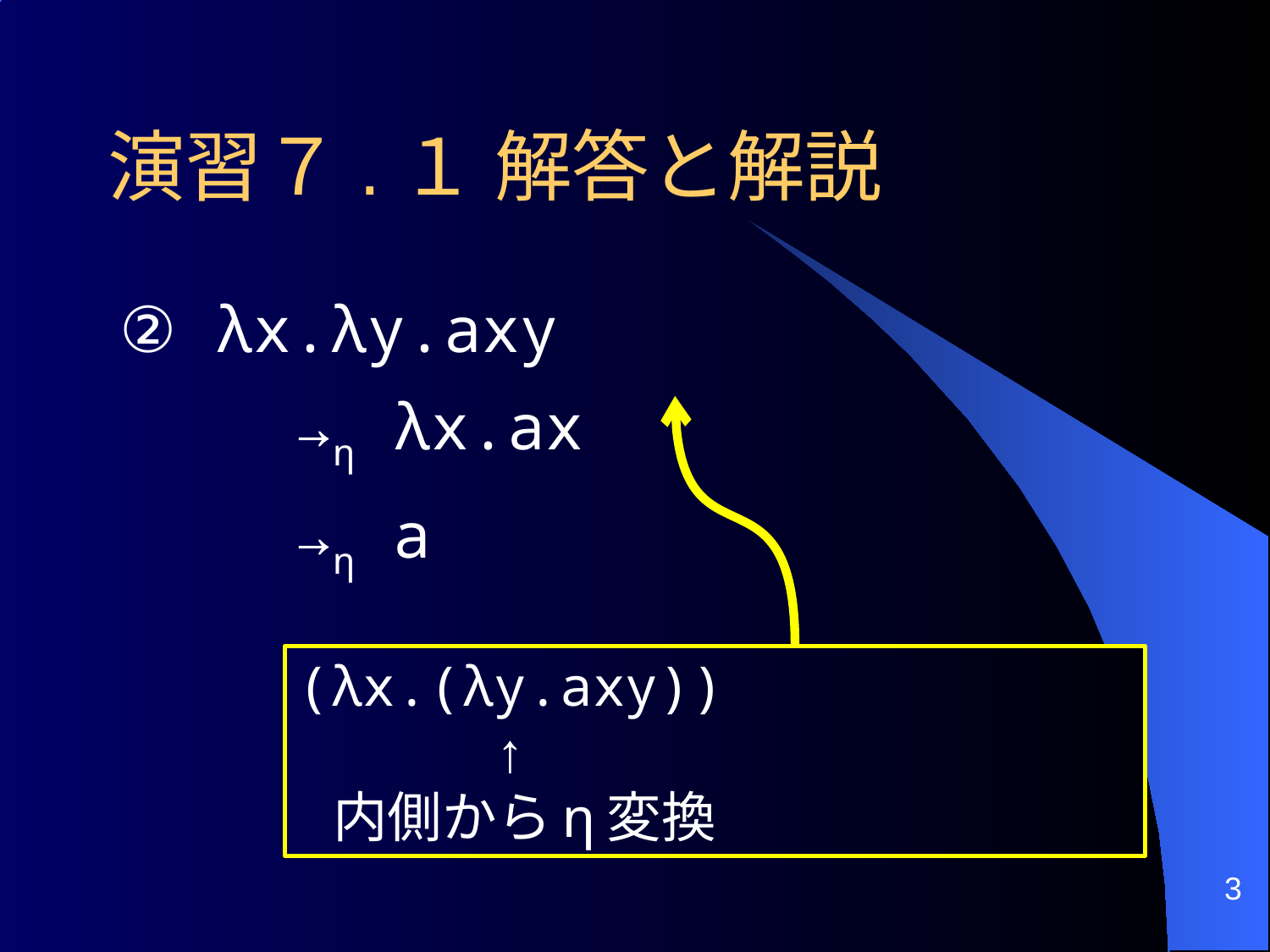

# 演習７.１ 解答と解説
② λx.λy.axy
		→η λx.ax
		→η a
(λx.(λy.axy))
      ↑
  内側からη変換
3